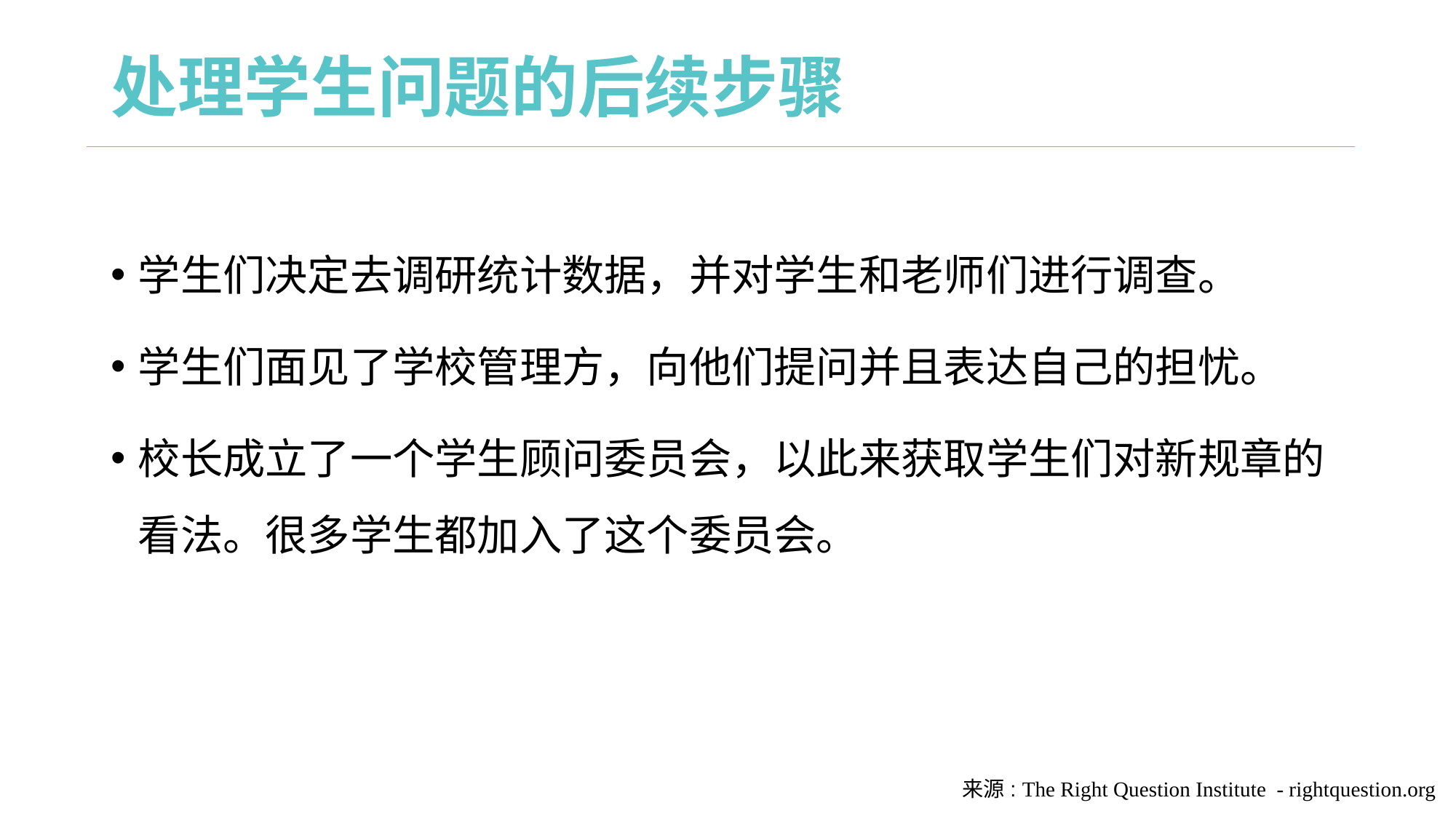

# 处理学生问题的后续步骤
学生们决定去调研统计数据，并对学生和老师们进行调查。
学生们面见了学校管理方，向他们提问并且表达自己的担忧。
校长成立了一个学生顾问委员会，以此来获取学生们对新规章的看法。很多学生都加入了这个委员会。